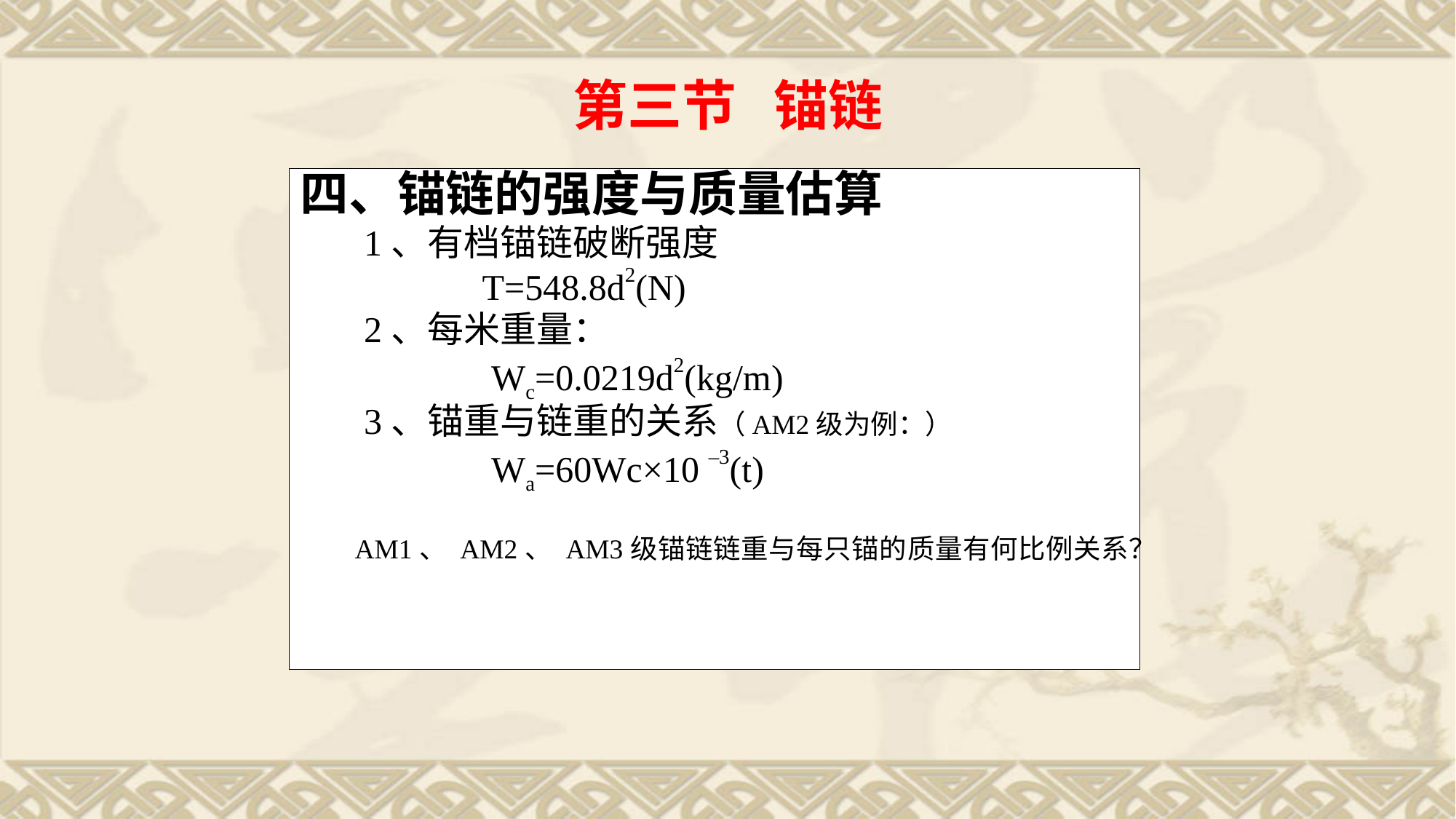

四、锚链的强度与质量估算
 1、有档锚链破断强度
              T=548.8d2(N)
 2、每米重量：
               Wc=0.0219d2(kg/m)
 3、锚重与链重的关系（AM2级为例：）
               Wa=60Wc×10 –3(t)

AM1、 AM2、 AM3级锚链链重与每只锚的质量有何比例关系？